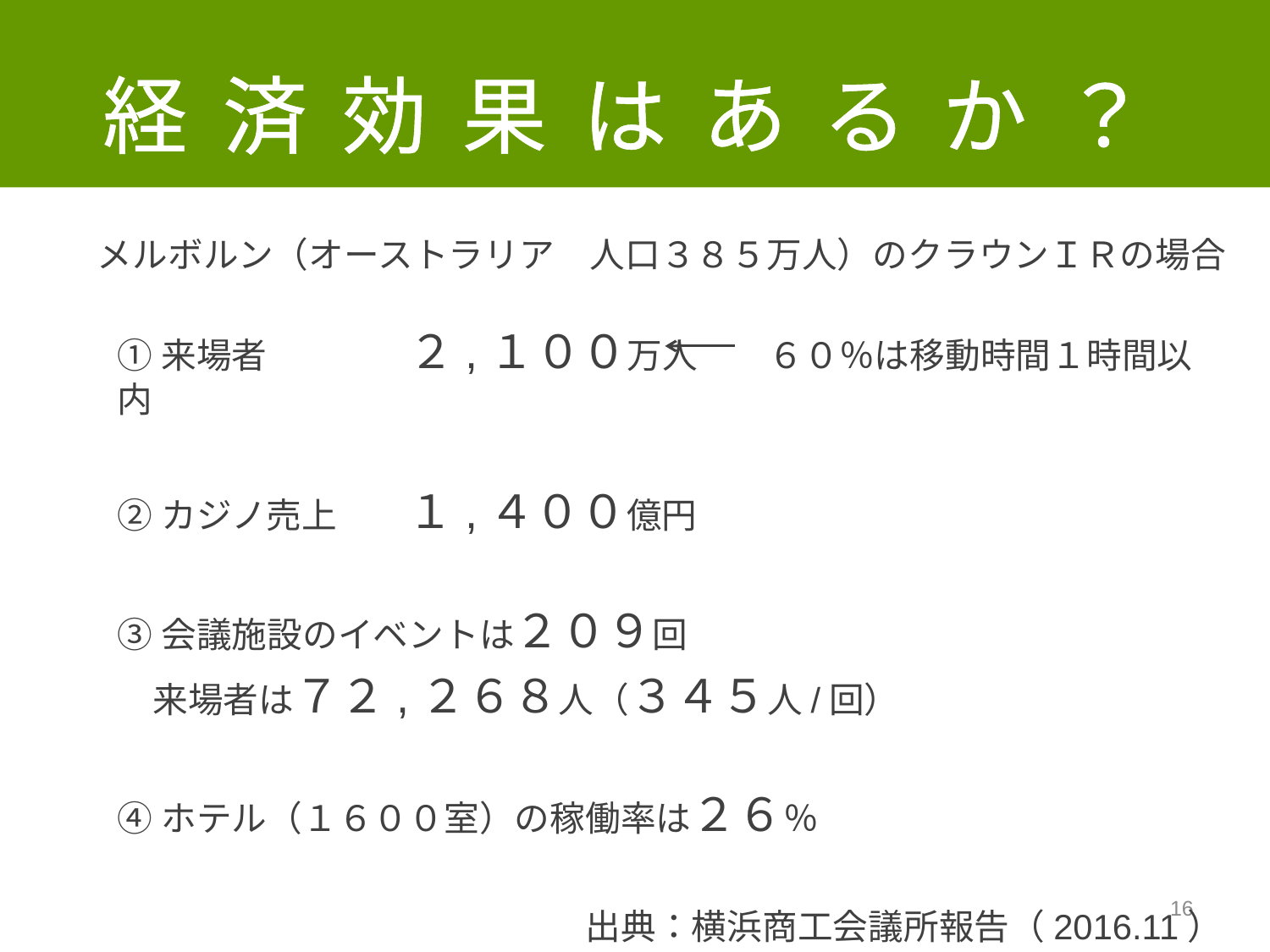

経済効果はあるか？
メルボルン（オーストラリア　人口３８５万人）のクラウンＩＲの場合
①来場者　　　　２,１００万人　　６０％は移動時間１時間以内

②カジノ売上　　１,４００億円

③会議施設のイベントは２０９回
　来場者は７２,２６８人（３４５人/回）

④ホテル（１６００室）の稼働率は２６％

出典：横浜商工会議所報告（2016.11）
16